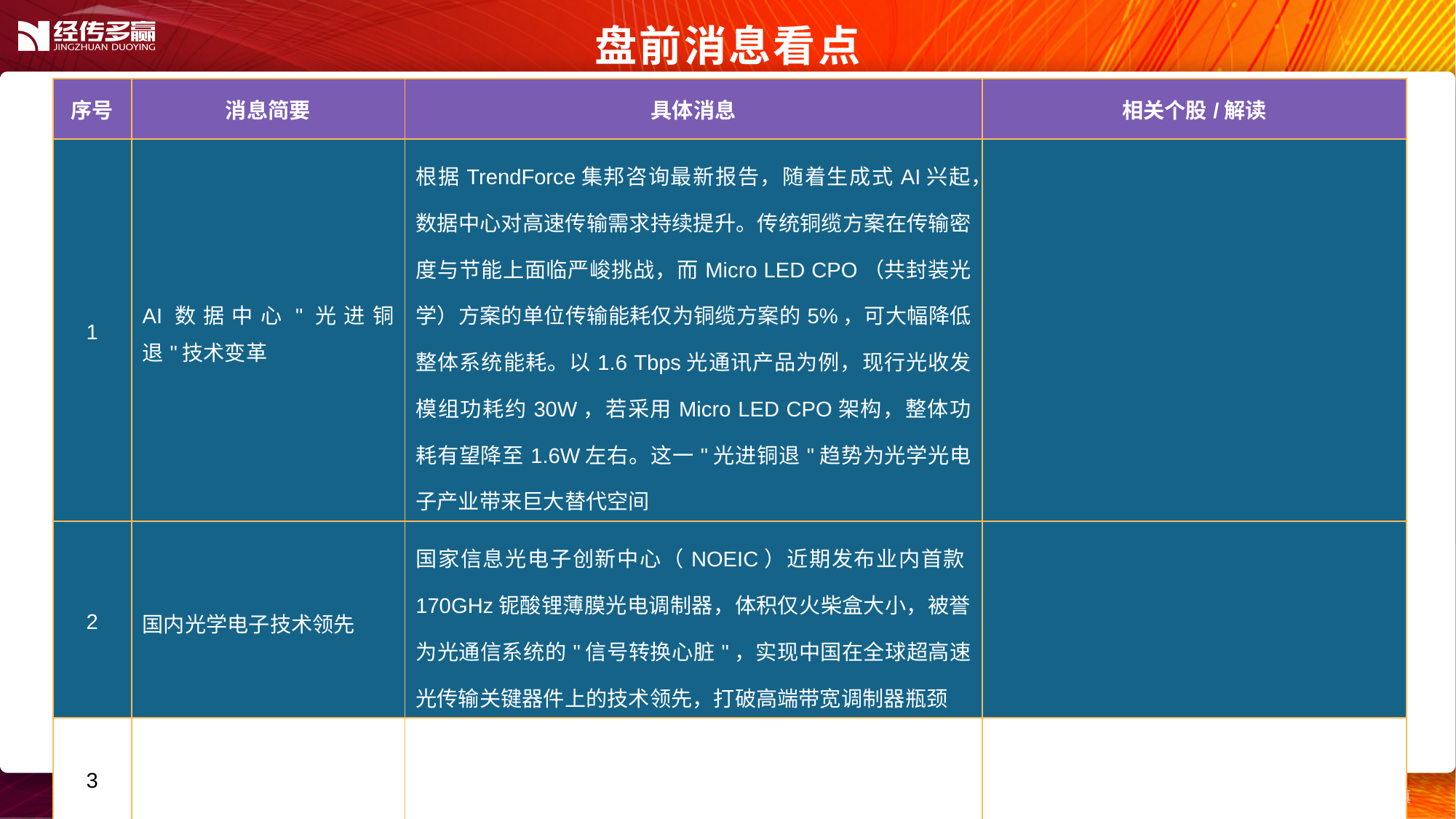

盘前消息看点
| 序号 | 消息简要 | 具体消息 | 相关个股/解读 |
| --- | --- | --- | --- |
| 1 | AI数据中心"光进铜退"技术变革 | 根据TrendForce集邦咨询最新报告，随着生成式AI兴起，数据中心对高速传输需求持续提升。传统铜缆方案在传输密度与节能上面临严峻挑战，而Micro LED CPO（共封装光学）方案的单位传输能耗仅为铜缆方案的5%，可大幅降低整体系统能耗。以1.6 Tbps光通讯产品为例，现行光收发模组功耗约30W，若采用Micro LED CPO架构，整体功耗有望降至1.6W左右。这一"光进铜退"趋势为光学光电子产业带来巨大替代空间 |  |
| 2 | 国内光学电子技术领先 | 国家信息光电子创新中心（NOEIC）近期发布业内首款170GHz铌酸锂薄膜光电调制器，体积仅火柴盒大小，被誉为光通信系统的"信号转换心脏"，实现中国在全球超高速光传输关键器件上的技术领先，打破高端带宽调制器瓶颈 |  |
| 3 |  |  |  |
| 4 |  |  |  |
| 5 |  |  |  |